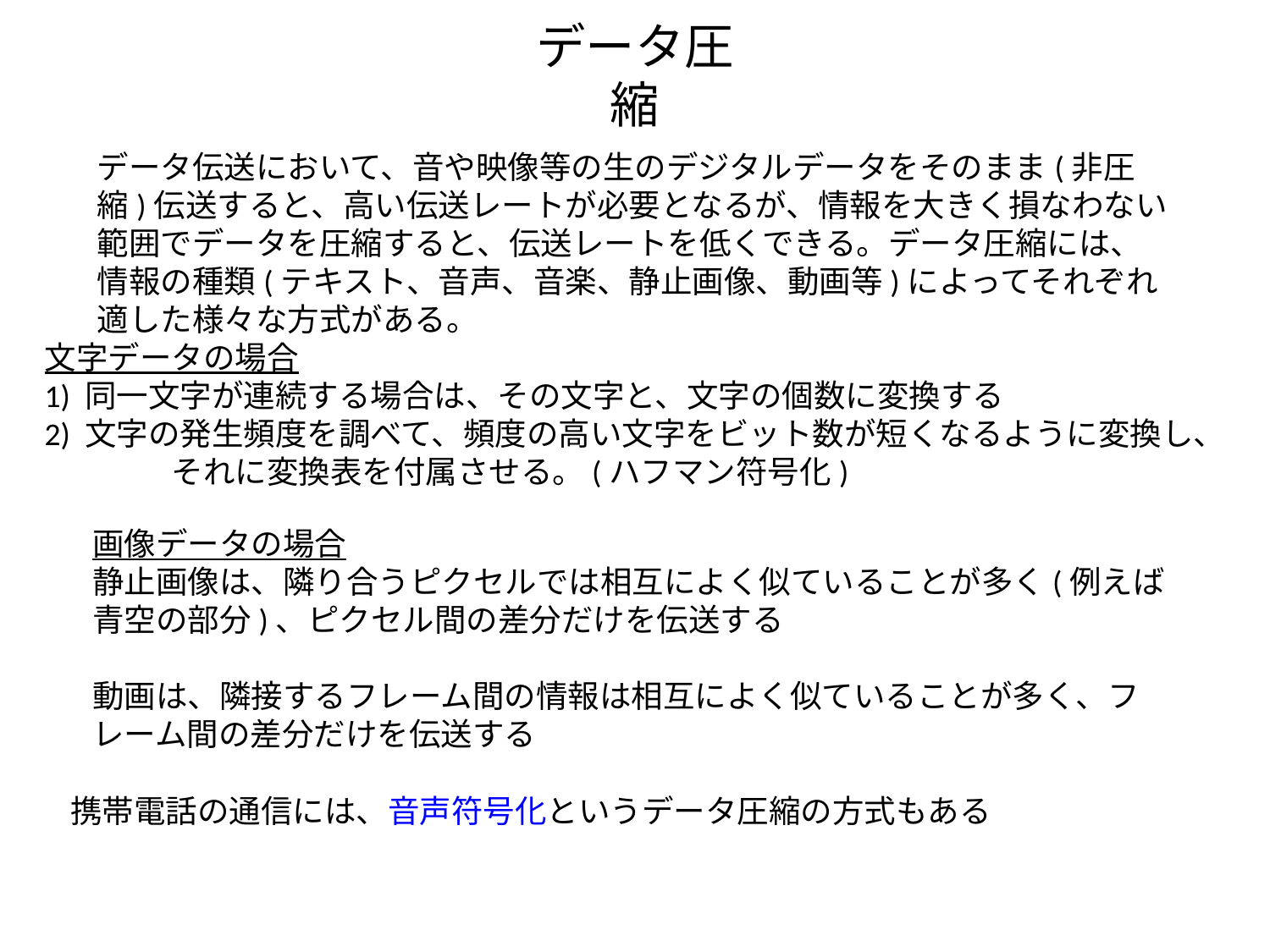

# データ圧縮
データ伝送において、音や映像等の生のデジタルデータをそのまま(非圧縮)伝送すると、高い伝送レートが必要となるが、情報を大きく損なわない範囲でデータを圧縮すると、伝送レートを低くできる。データ圧縮には、情報の種類(テキスト、音声、音楽、静止画像、動画等)によってそれぞれ適した様々な方式がある。
文字データの場合
1) 同一文字が連続する場合は、その文字と、文字の個数に変換する
2) 文字の発生頻度を調べて、頻度の高い文字をビット数が短くなるように変換し、
	それに変換表を付属させる。(ハフマン符号化)
画像データの場合
静止画像は、隣り合うピクセルでは相互によく似ていることが多く(例えば青空の部分)、ピクセル間の差分だけを伝送する

動画は、隣接するフレーム間の情報は相互によく似ていることが多く、フレーム間の差分だけを伝送する
携帯電話の通信には、音声符号化というデータ圧縮の方式もある